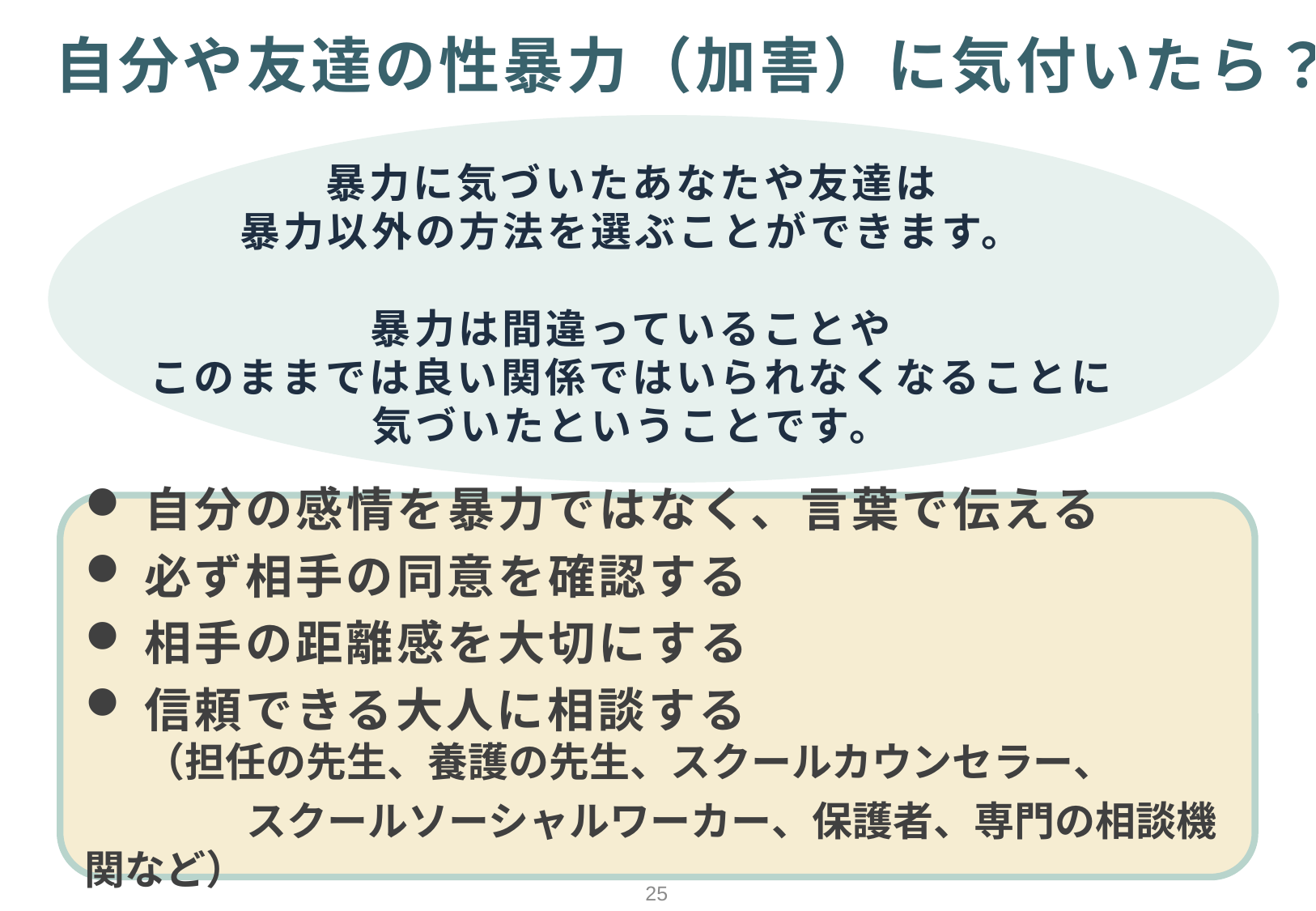

自分や友達の性暴力（加害）に気付いたら？

暴力に気づいたあなたや友達は
暴力以外の方法を選ぶことができます。

暴力は間違っていることや
このままでは良い関係ではいられなくなることに
気づいたということです。
自分の感情を暴力ではなく、言葉で伝える
必ず相手の同意を確認する
相手の距離感を大切にする
信頼できる大人に相談する
（担任の先生、養護の先生、スクールカウンセラー、
　　　　スクールソーシャルワーカー、保護者、専門の相談機関など）
25